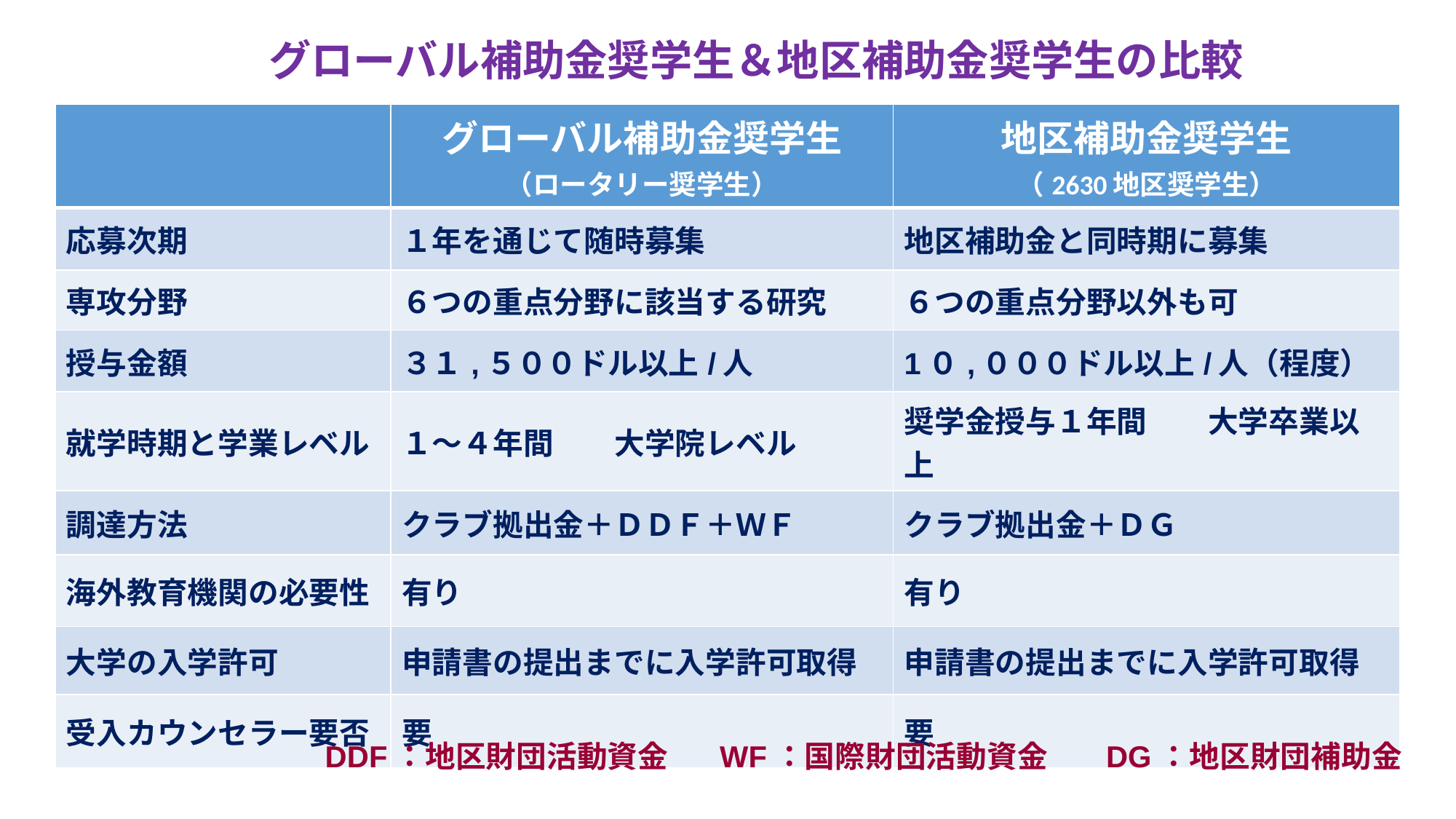

# グローバル補助金奨学生＆地区補助金奨学生の比較
|  | グローバル補助金奨学生 （ロータリー奨学生） | 地区補助金奨学生 （2630地区奨学生） |
| --- | --- | --- |
| 応募次期 | １年を通じて随時募集 | 地区補助金と同時期に募集 |
| 専攻分野 | ６つの重点分野に該当する研究 | ６つの重点分野以外も可 |
| 授与金額 | ３１,５００ドル以上/人 | 1０,０００ドル以上/人（程度） |
| 就学時期と学業レベル | １～４年間　　大学院レベル | 奨学金授与１年間　　大学卒業以上 |
| 調達方法 | クラブ拠出金＋ＤＤＦ＋ＷＦ | クラブ拠出金＋ＤＧ |
| 海外教育機関の必要性 | 有り | 有り |
| 大学の入学許可 | 申請書の提出までに入学許可取得 | 申請書の提出までに入学許可取得 |
| 受入カウンセラー要否 | 要 | 要 |
DDF：地区財団活動資金 　 WF：国際財団活動資金   　DG：地区財団補助金